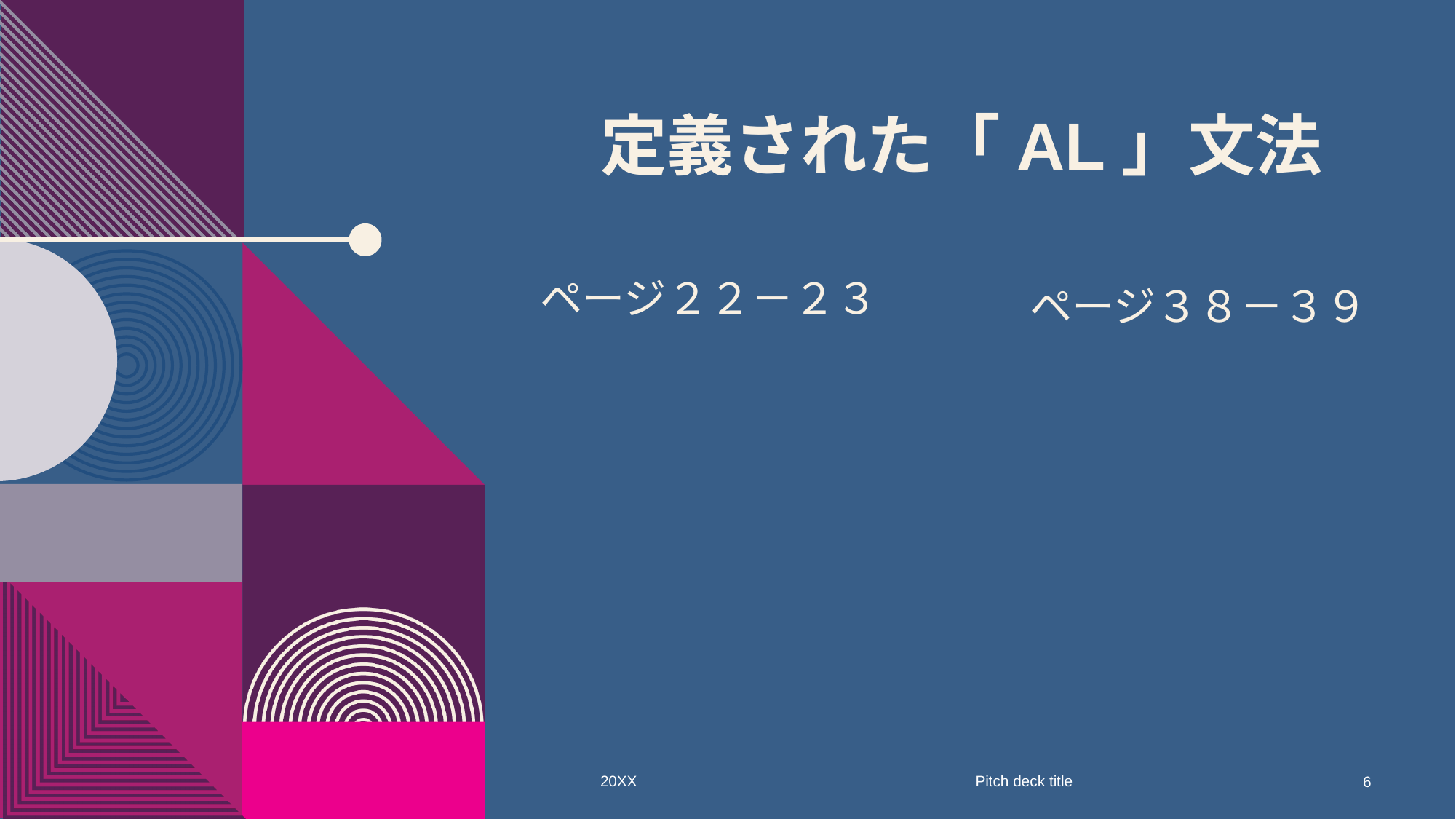

# 定義された「al」文法
ページ２２－２３
ページ３８－３９
Pitch deck title
20XX
6